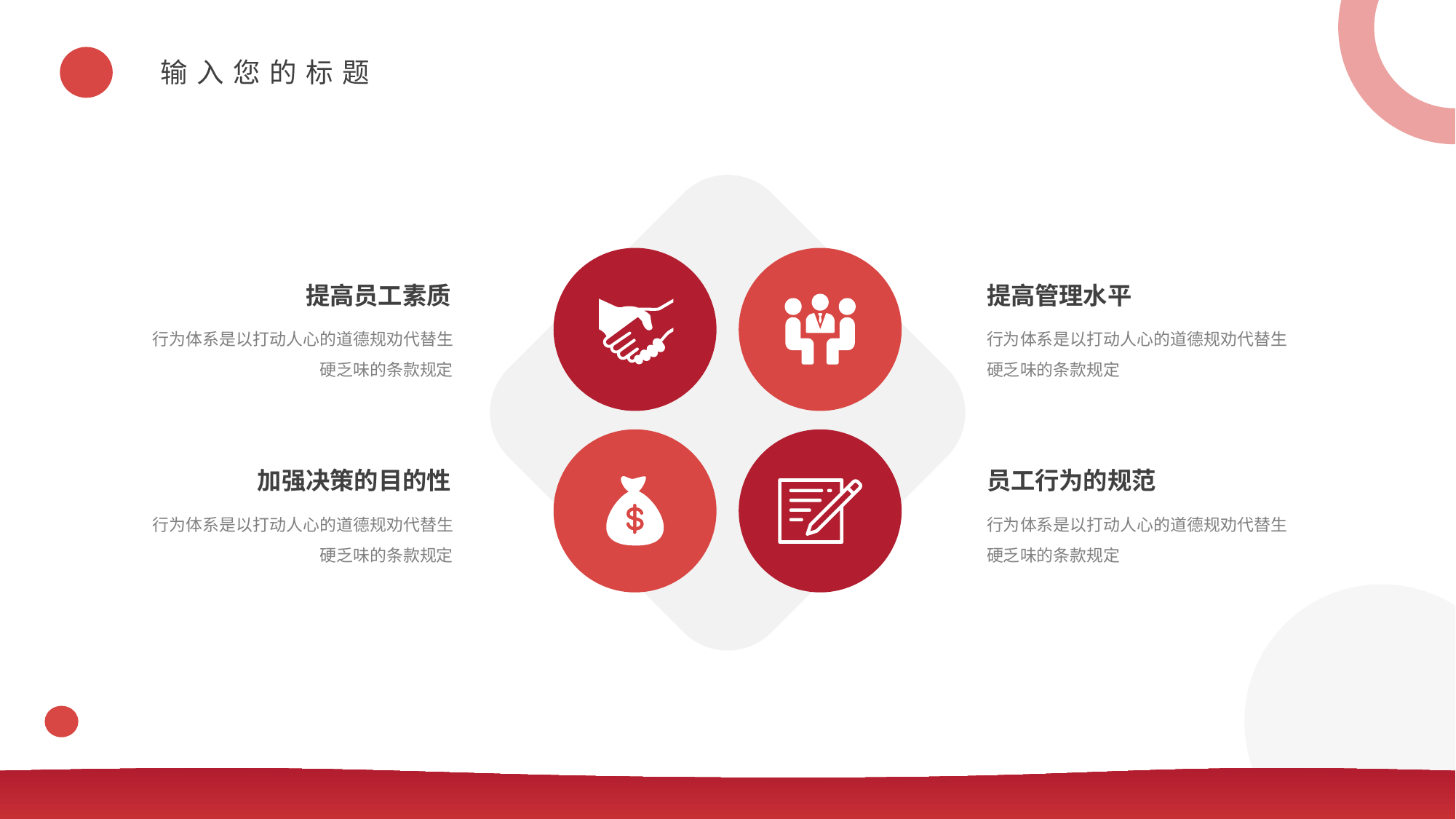

输入您的标题

提高员工素质
提高管理水平

行为体系是以打动人心的道德规劝代替生硬乏味的条款规定

行为体系是以打动人心的道德规劝代替生硬乏味的条款规定

加强决策的目的性

员工行为的规范

行为体系是以打动人心的道德规劝代替生硬乏味的条款规定

行为体系是以打动人心的道德规劝代替生硬乏味的条款规定